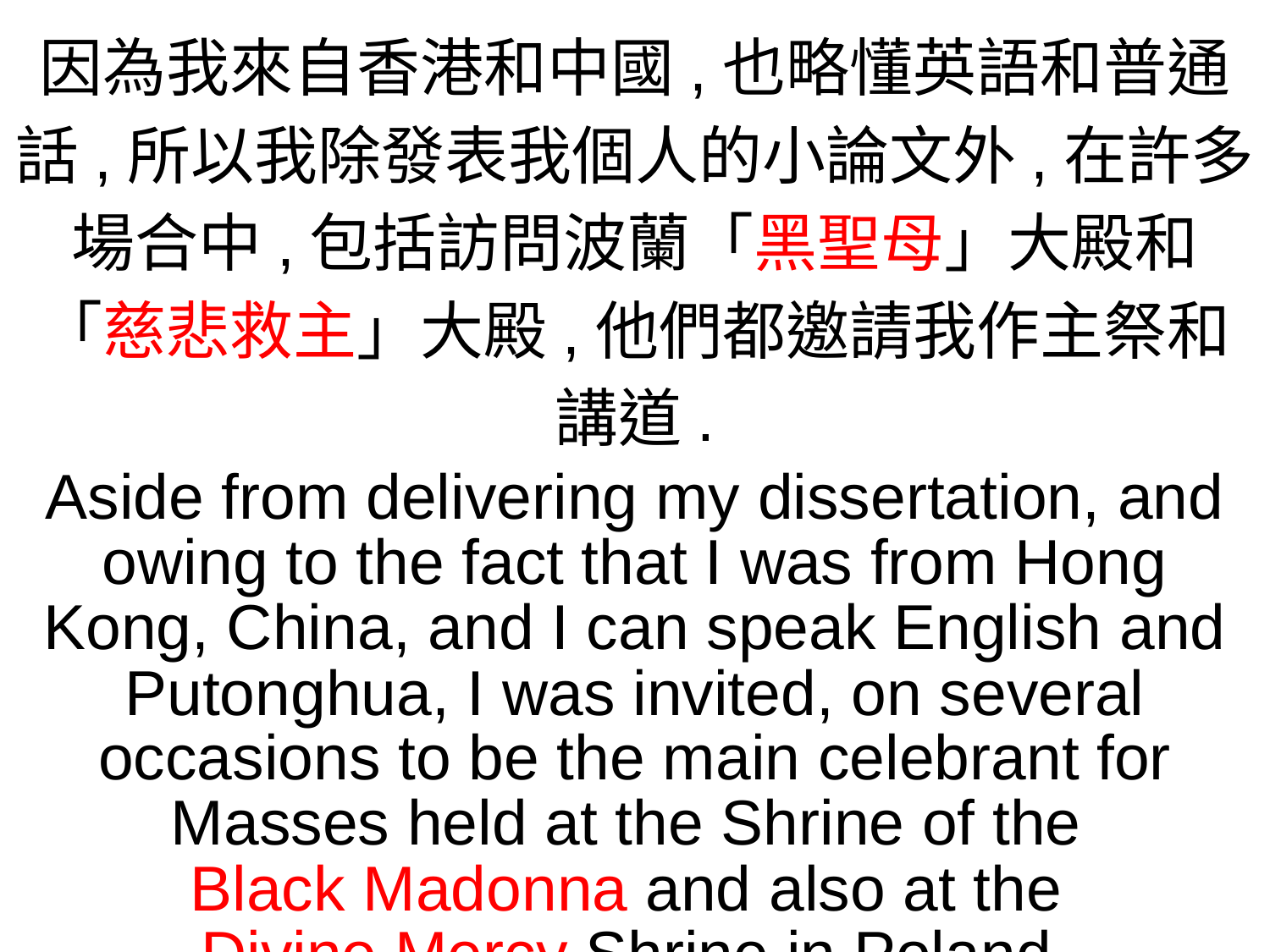

因為我來自香港和中國,也略懂英語和普通話,所以我除發表我個人的小論文外,在許多場合中,包括訪問波蘭「黑聖母」大殿和「慈悲救主」大殿,他們都邀請我作主祭和講道.
Aside from delivering my dissertation, and owing to the fact that I was from Hong Kong, China, and I can speak English and Putonghua, I was invited, on several occasions to be the main celebrant for Masses held at the Shrine of the
Black Madonna and also at the
Divine Mercy Shrine in Poland.